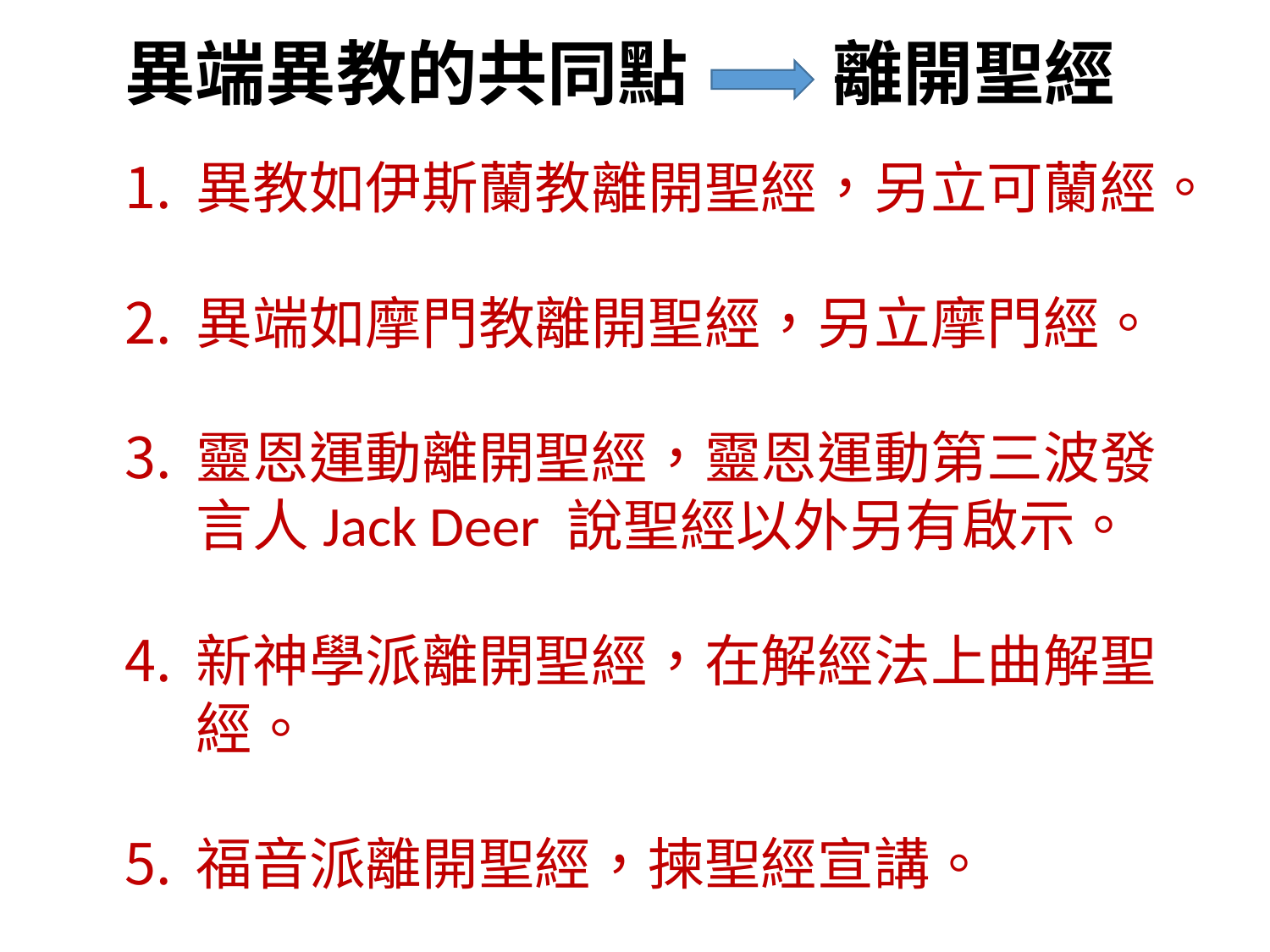

異端異教的共同點         離開聖經

異教如伊斯蘭教離開聖經，另立可蘭經。

異端如摩門教離開聖經，另立摩門經。

靈恩運動離開聖經，靈恩運動第三波發言人Jack Deer 說聖經以外另有啟示。

新神學派離開聖經，在解經法上曲解聖經。

福音派離開聖經，揀聖經宣講。